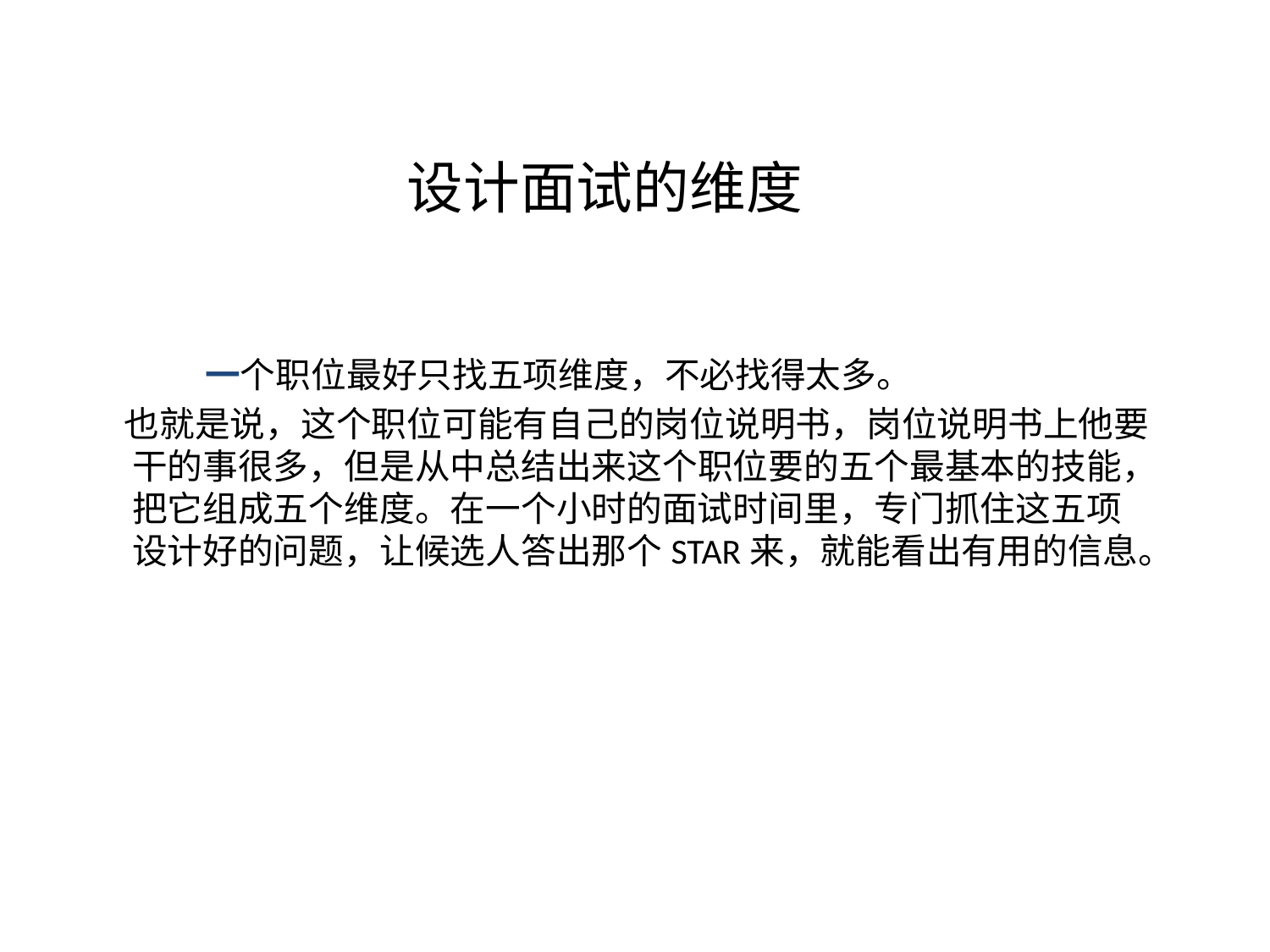

# 设计面试的维度
         一个职位最好只找五项维度，不必找得太多。
也就是说，这个职位可能有自己的岗位说明书，岗位说明书上他要干的事很多，但是从中总结出来这个职位要的五个最基本的技能，把它组成五个维度。在一个小时的面试时间里，专门抓住这五项设计好的问题，让候选人答出那个STAR来，就能看出有用的信息。